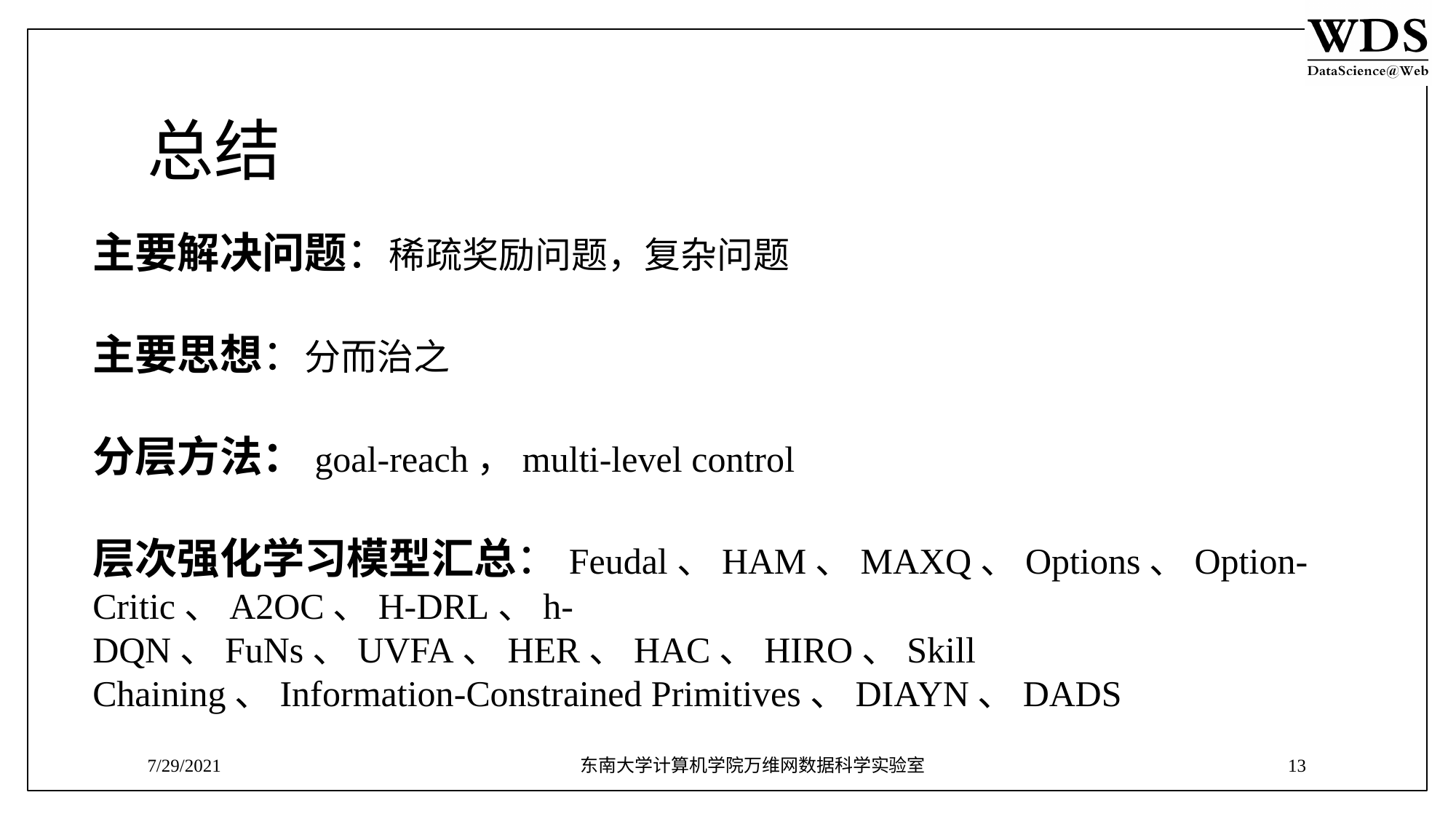

# 总结
主要解决问题：稀疏奖励问题，复杂问题

主要思想：分而治之

分层方法：goal-reach，multi-level control

层次强化学习模型汇总：Feudal、HAM、MAXQ、Options、Option-Critic、A2OC、H-DRL、h-DQN、FuNs、UVFA、HER、HAC、HIRO、Skill Chaining、Information-Constrained Primitives、DIAYN、DADS
7/29/2021
东南大学计算机学院万维网数据科学实验室
13